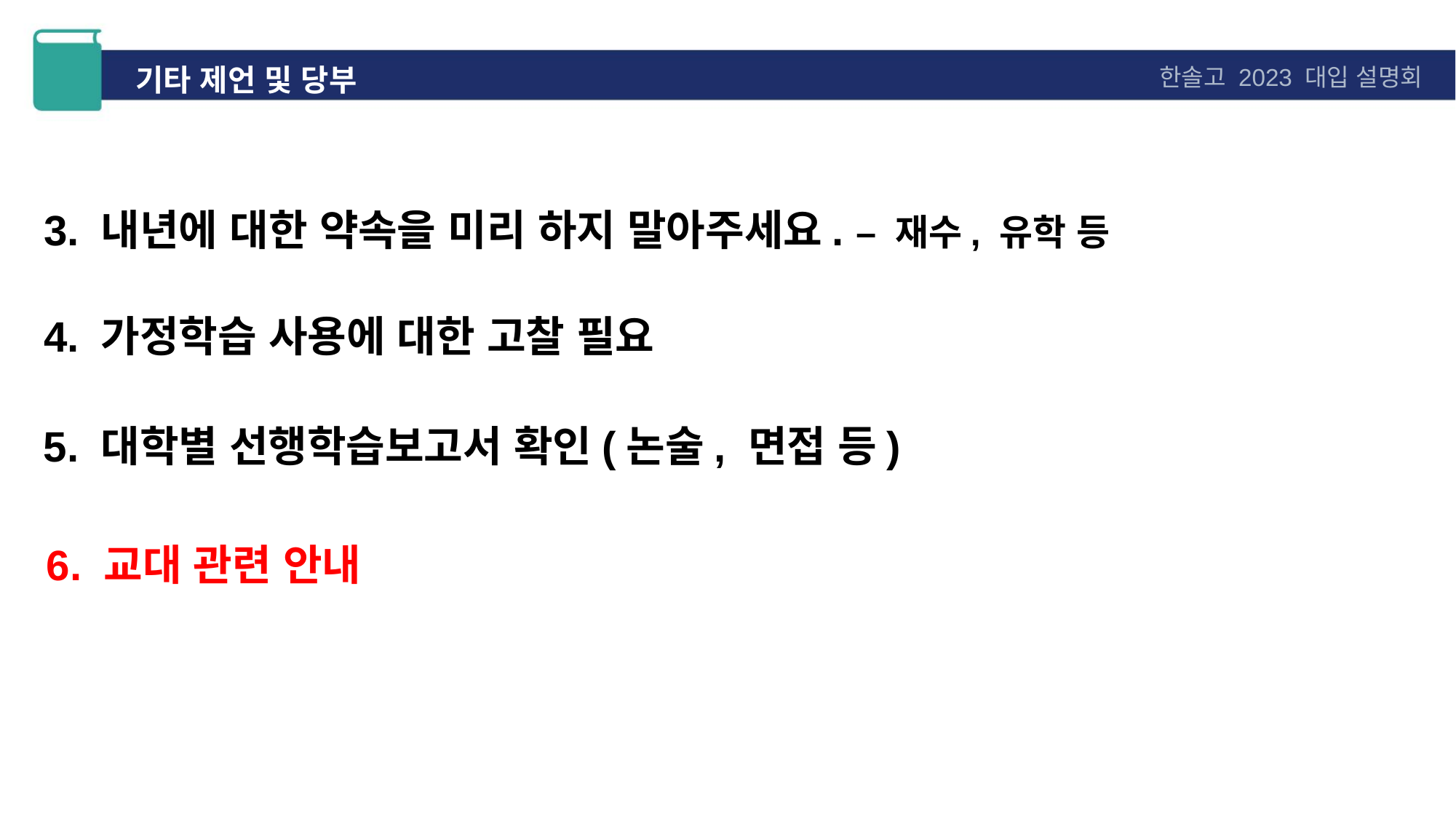

기타 제언 및 당부
한솔고 2023 대입 설명회
3. 내년에 대한 약속을 미리 하지 말아주세요. – 재수, 유학 등
4. 가정학습 사용에 대한 고찰 필요
5. 대학별 선행학습보고서 확인(논술, 면접 등)
6. 교대 관련 안내